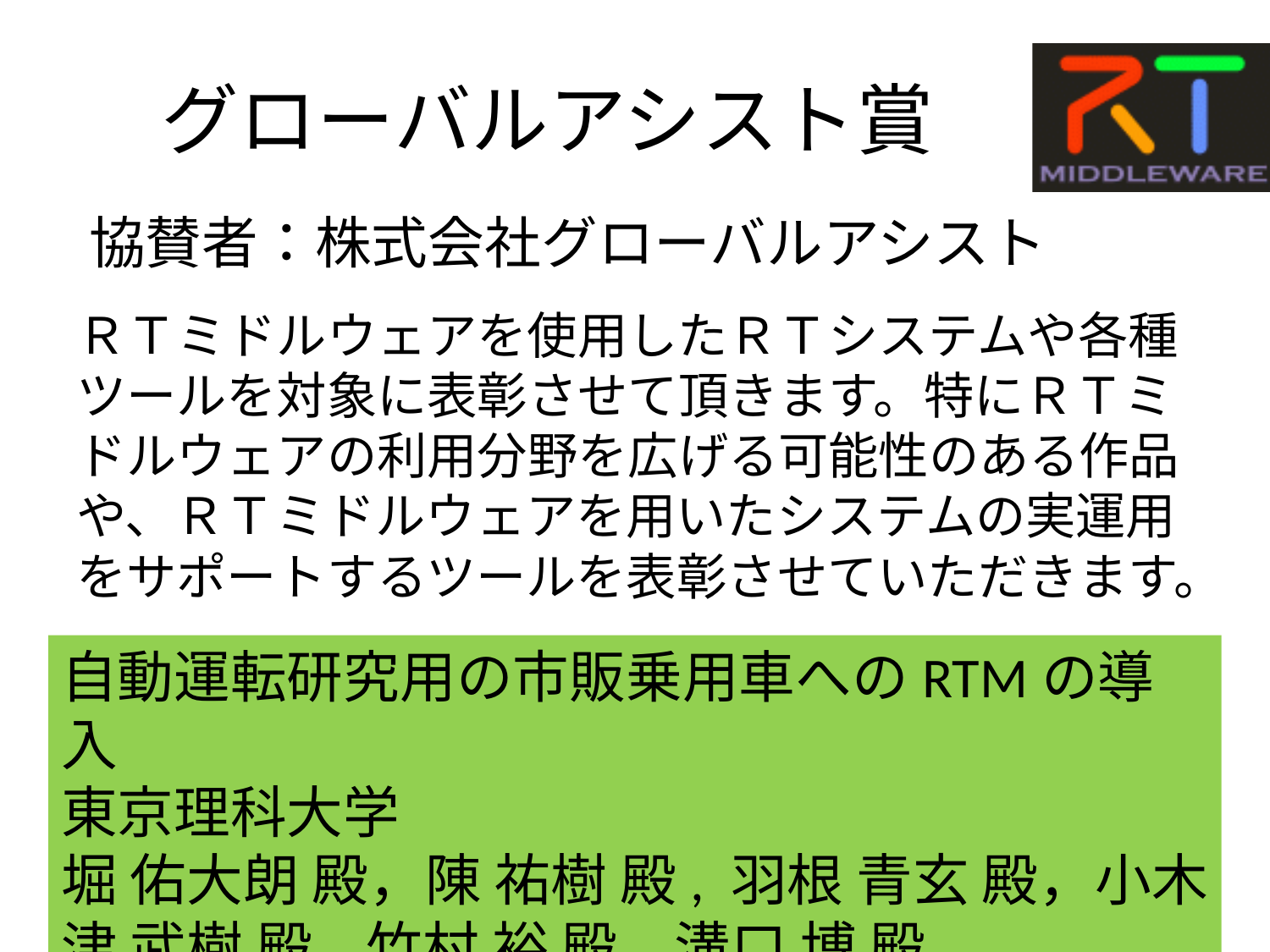

# グローバルアシスト賞
協賛者：株式会社グローバルアシスト
ＲＴミドルウェアを使用したＲＴシステムや各種ツールを対象に表彰させて頂きます。特にＲＴミドルウェアの利用分野を広げる可能性のある作品や、ＲＴミドルウェアを用いたシステムの実運用をサポートするツールを表彰させていただきます。
自動運転研究用の市販乗用車へのRTMの導入
東京理科大学
堀 佑大朗 殿，陳 祐樹 殿, 羽根 青玄 殿，小木津 武樹 殿, 竹村 裕 殿，溝口 博 殿